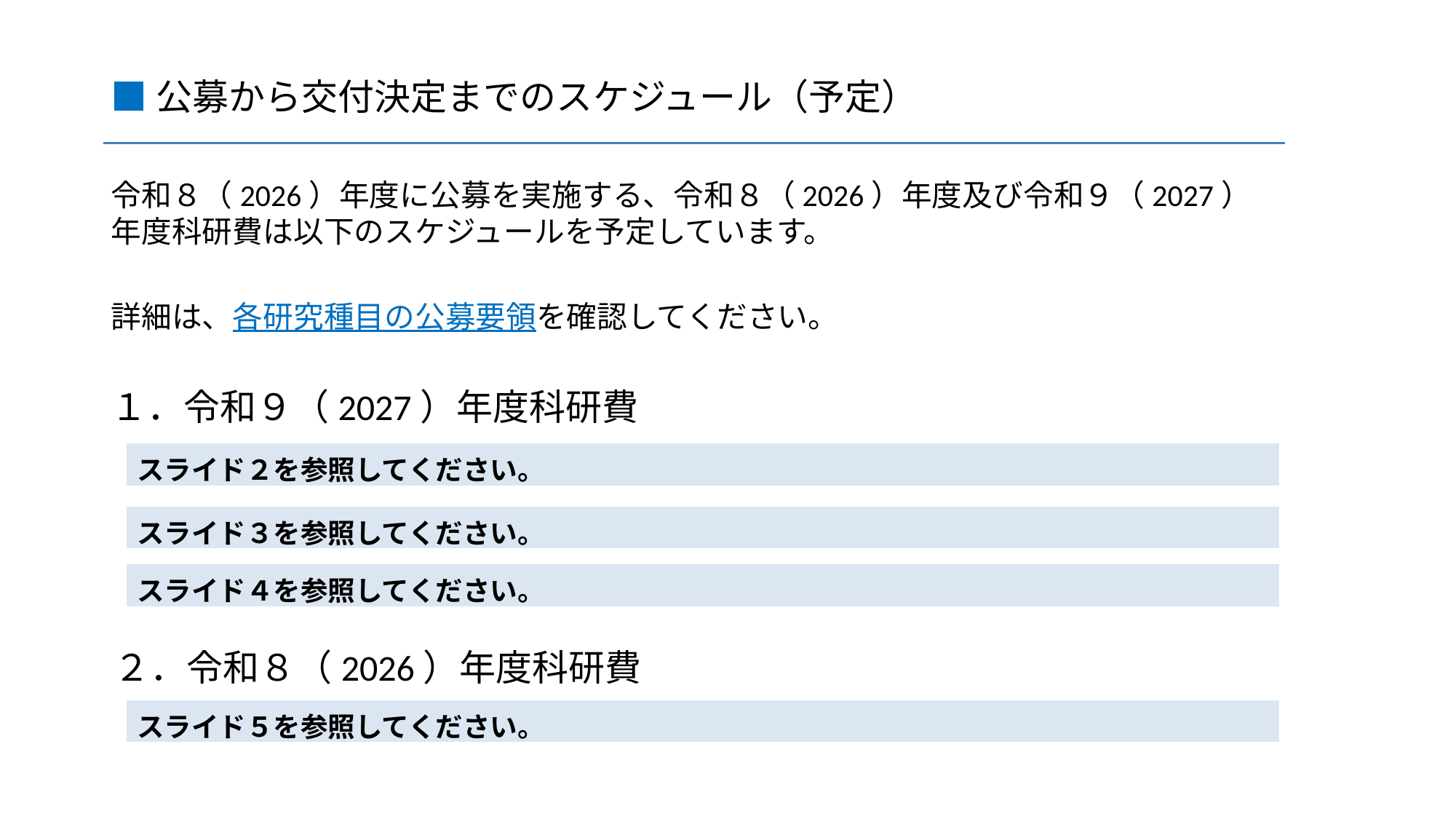

■公募から交付決定までのスケジュール（予定）
令和８（2026）年度に公募を実施する、令和８（2026）年度及び令和９（2027）年度科研費は以下のスケジュールを予定しています。

詳細は、各研究種目の公募要領を確認してください。

１．令和９（2027）年度科研費
| スライド２を参照してください。 |
| --- |
| スライド３を参照してください。 |
| --- |
| スライド４を参照してください。 |
| --- |
２．令和８（2026）年度科研費
| スライド５を参照してください。 |
| --- |